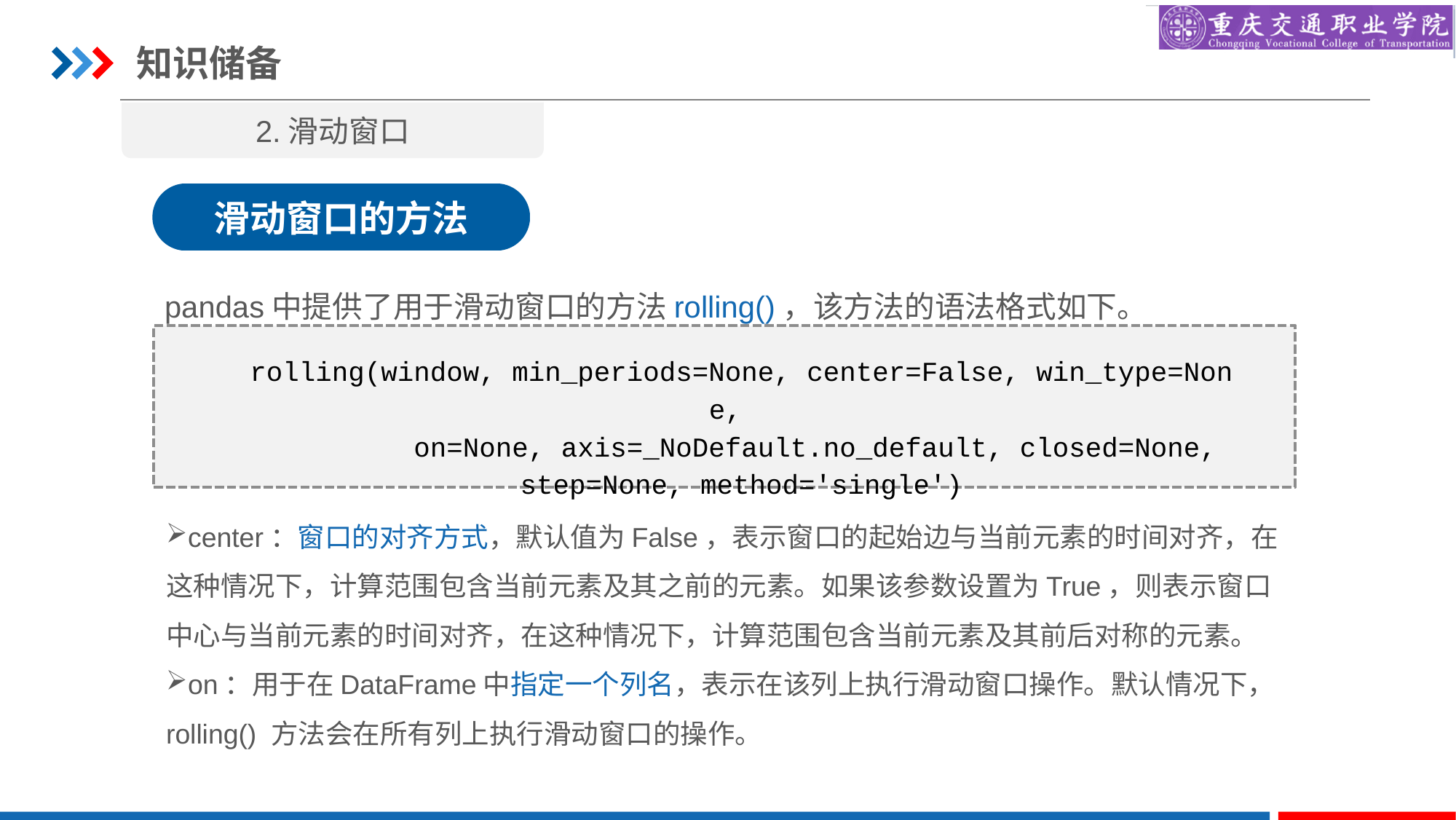

知识储备

2.滑动窗口
滑动窗口的方法
pandas中提供了用于滑动窗口的方法rolling()，该方法的语法格式如下。

rolling(window, min_periods=None, center=False, win_type=None,
          on=None, axis=_NoDefault.no_default, closed=None,
step=None, method='single')
center：窗口的对齐方式，默认值为False，表示窗口的起始边与当前元素的时间对齐，在这种情况下，计算范围包含当前元素及其之前的元素。如果该参数设置为True，则表示窗口中心与当前元素的时间对齐，在这种情况下，计算范围包含当前元素及其前后对称的元素。
on：用于在DataFrame中指定一个列名，表示在该列上执行滑动窗口操作。默认情况下，rolling() 方法会在所有列上执行滑动窗口的操作。